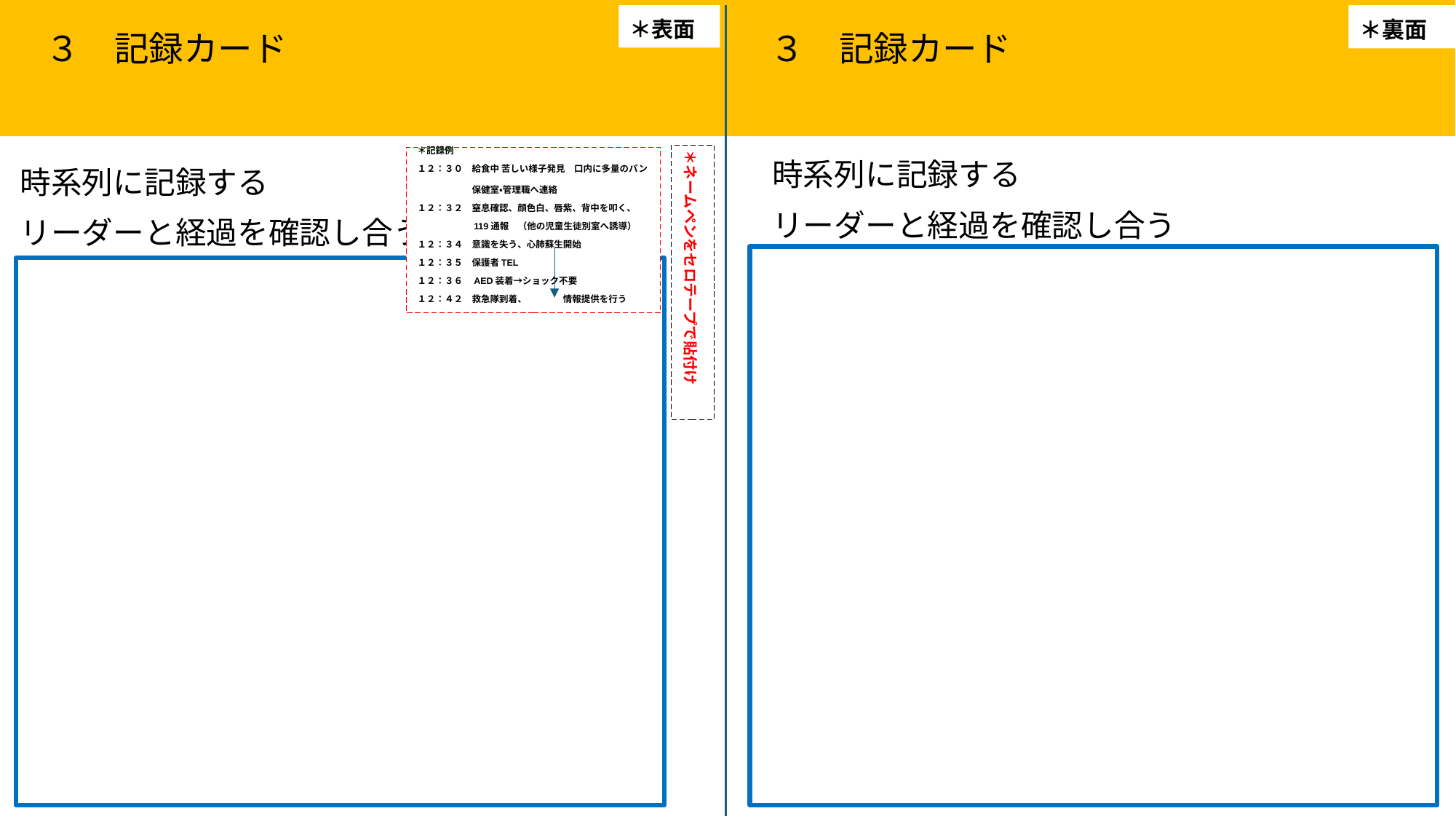

# ３　記録カード　　　　　　 　　　　　　　　　　　　　　　　　　　　　 　 ３　記録カード
＊表面
＊裏面
＊ネームペンをセロテープで貼付け
時系列に記録する
リーダーと経過を確認し合う
＊記録例
１２：３０　給食中 苦しい様子発見　口内に多量のパン
　　　　　　保健室・管理職へ連絡
１２：３２　窒息確認、顔色白、唇紫、背中を叩く、
　　　　　　119通報　（他の児童生徒別室へ誘導）
１２：３４　意識を失う、心肺蘇生開始
１２：３５　保護者TEL
１２：３６　AED装着→ショック不要
１２：４２　救急隊到着、　　　　情報提供を行う
時系列に記録する
リーダーと経過を確認し合う